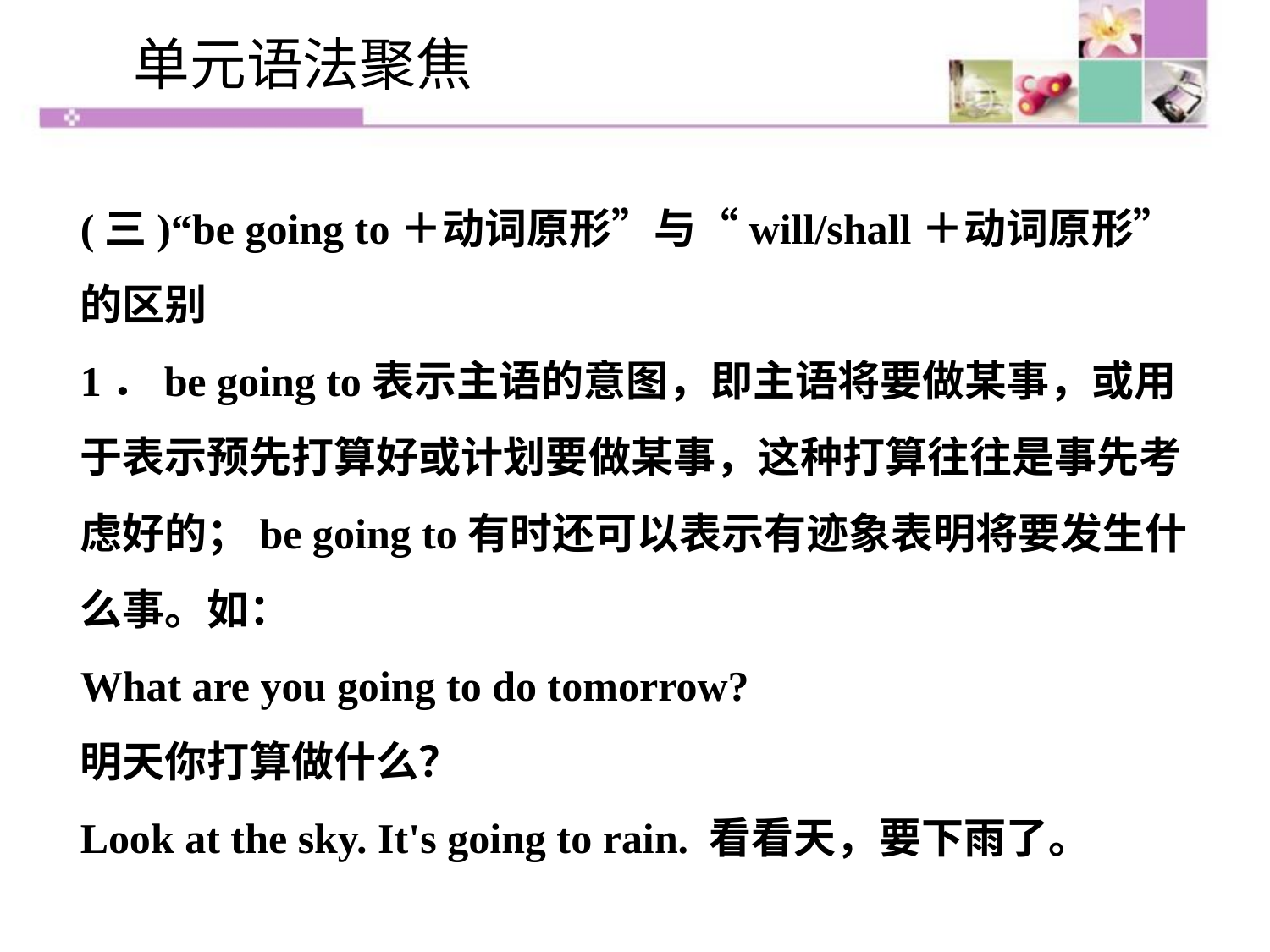

单元语法聚焦
(三)“be going to＋动词原形”与“will/shall＋动词原形”的区别
1．be going to表示主语的意图，即主语将要做某事，或用于表示预先打算好或计划要做某事，这种打算往往是事先考虑好的；be going to有时还可以表示有迹象表明将要发生什么事。如：
What are you going to do tomorrow?
明天你打算做什么？
Look at the sky. It's going to rain. 看看天，要下雨了。